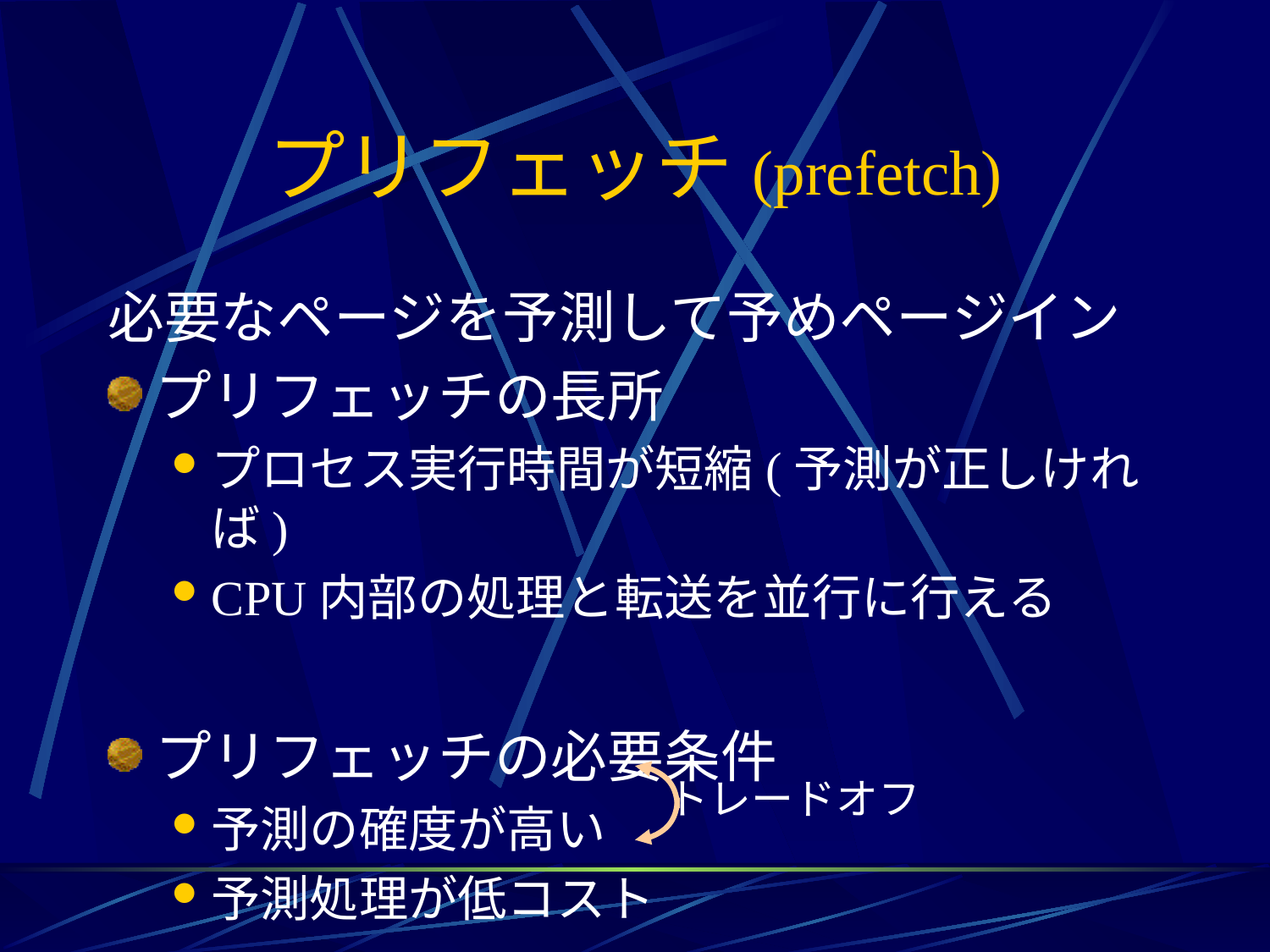

# プリフェッチ(prefetch)
必要なページを予測して予めページイン
プリフェッチの長所
プロセス実行時間が短縮(予測が正しければ)
CPU内部の処理と転送を並行に行える

プリフェッチの必要条件
予測の確度が高い
予測処理が低コスト

トレードオフ